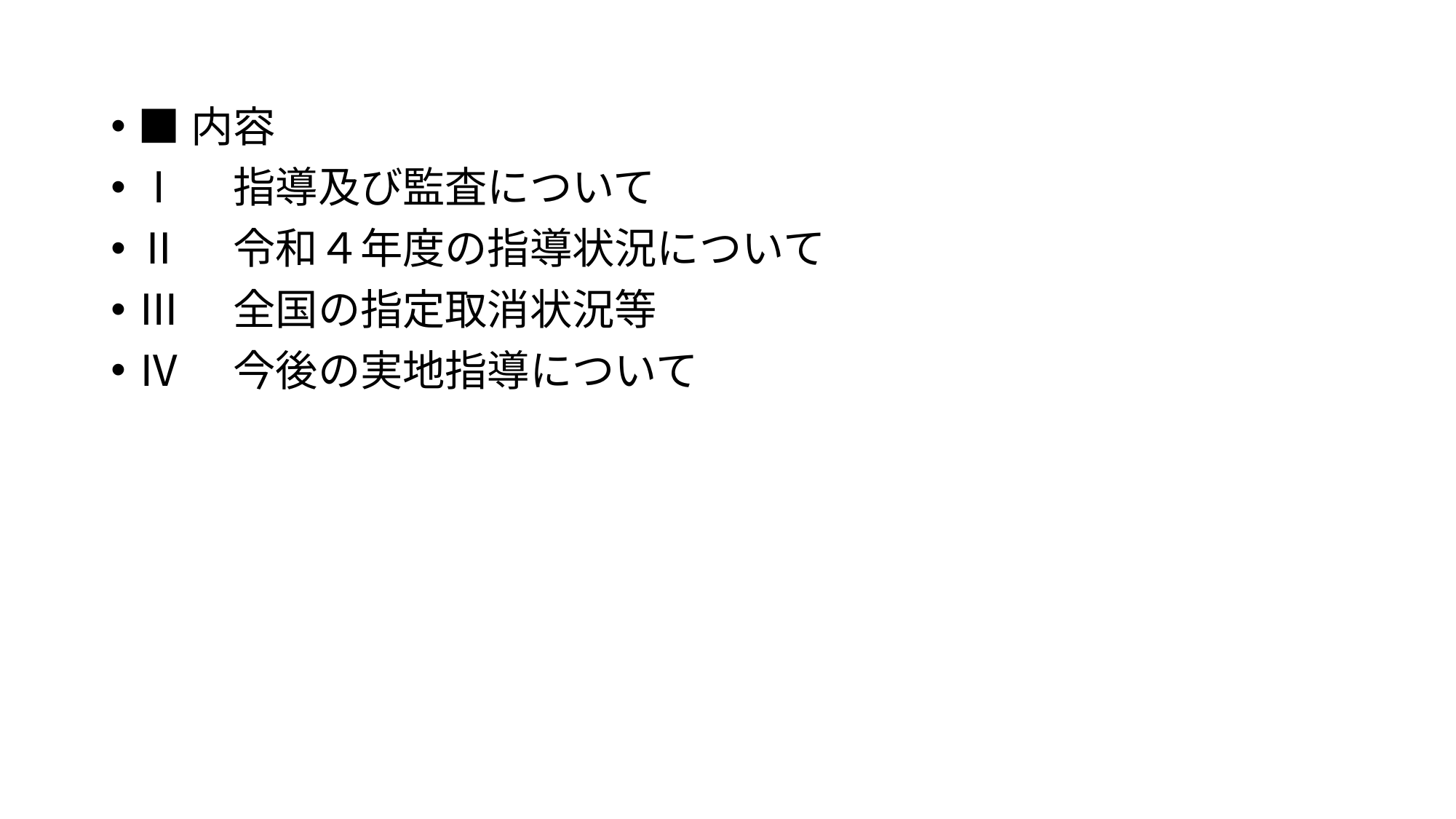

■内容
Ⅰ　指導及び監査について
Ⅱ　令和４年度の指導状況について
Ⅲ　全国の指定取消状況等
Ⅳ　今後の実地指導について